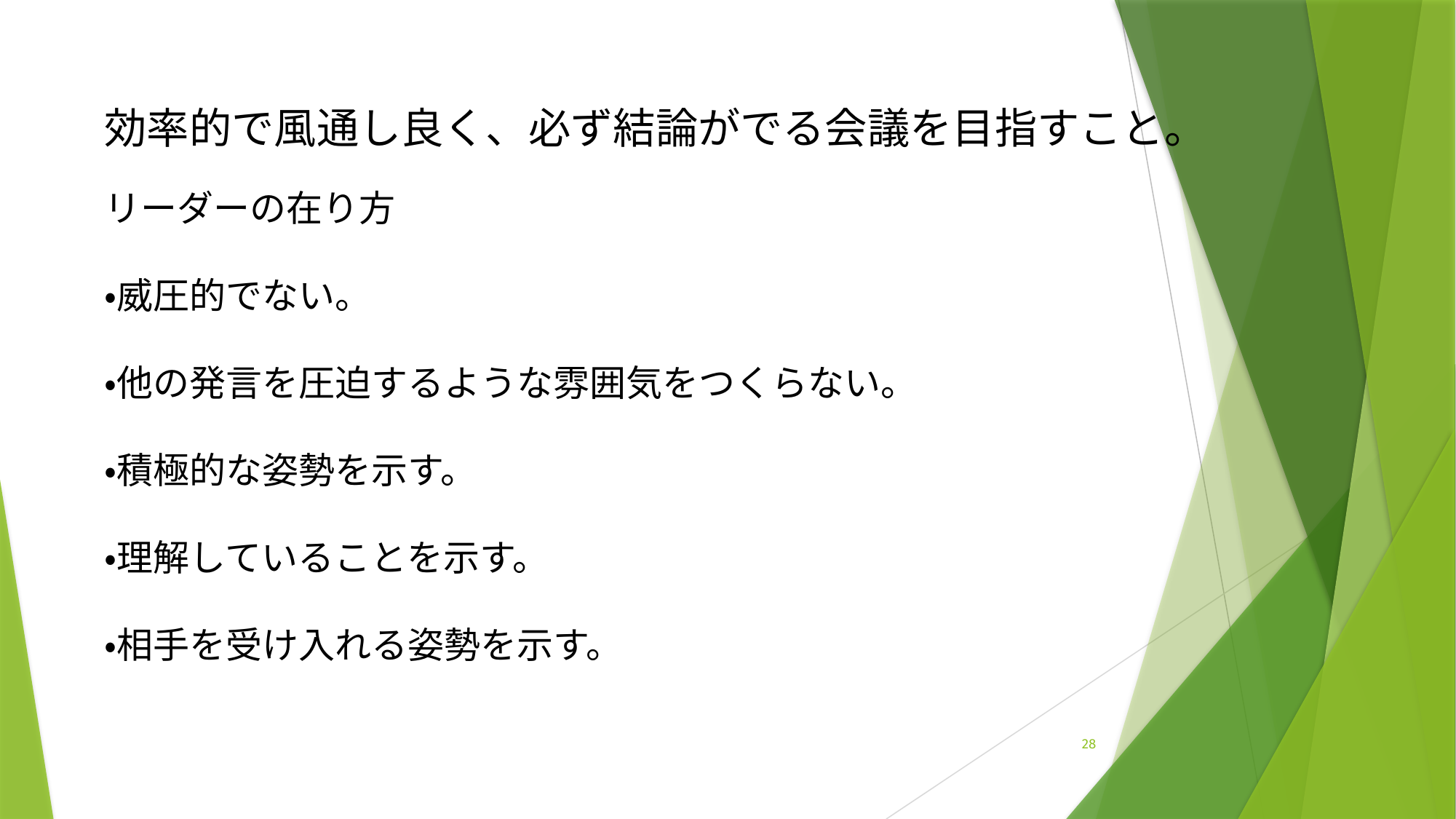

効率的で風通し良く、必ず結論がでる会議を目指すこと。

リーダーの在り方

・威圧的でない。

・他の発言を圧迫するような雰囲気をつくらない。

・積極的な姿勢を示す。

・理解していることを示す。

・相手を受け入れる姿勢を示す。
28